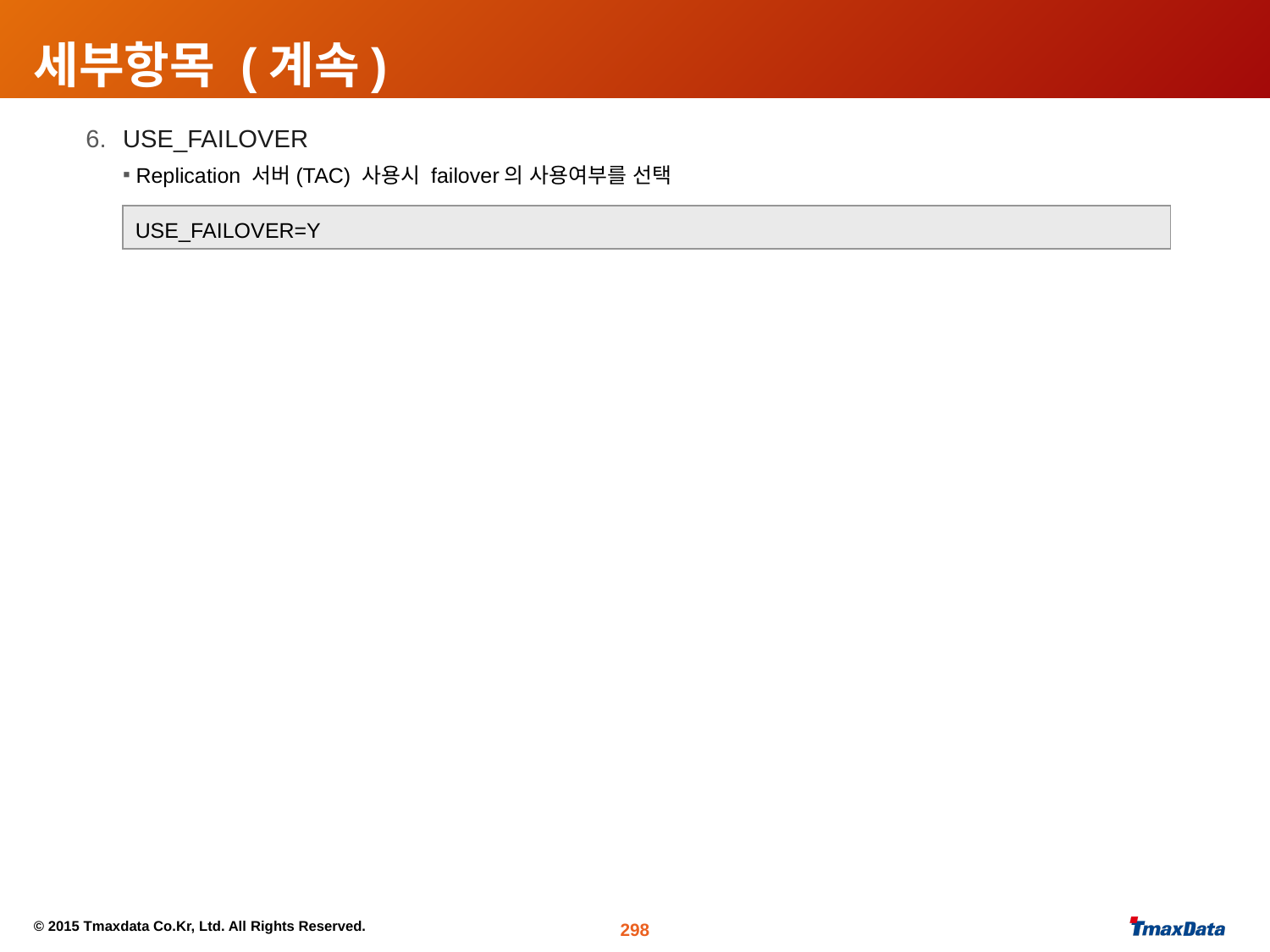

세부항목 (계속)
USE_FAILOVER
Replication 서버(TAC) 사용시 failover의 사용여부를 선택

USE_FAILOVER=Y